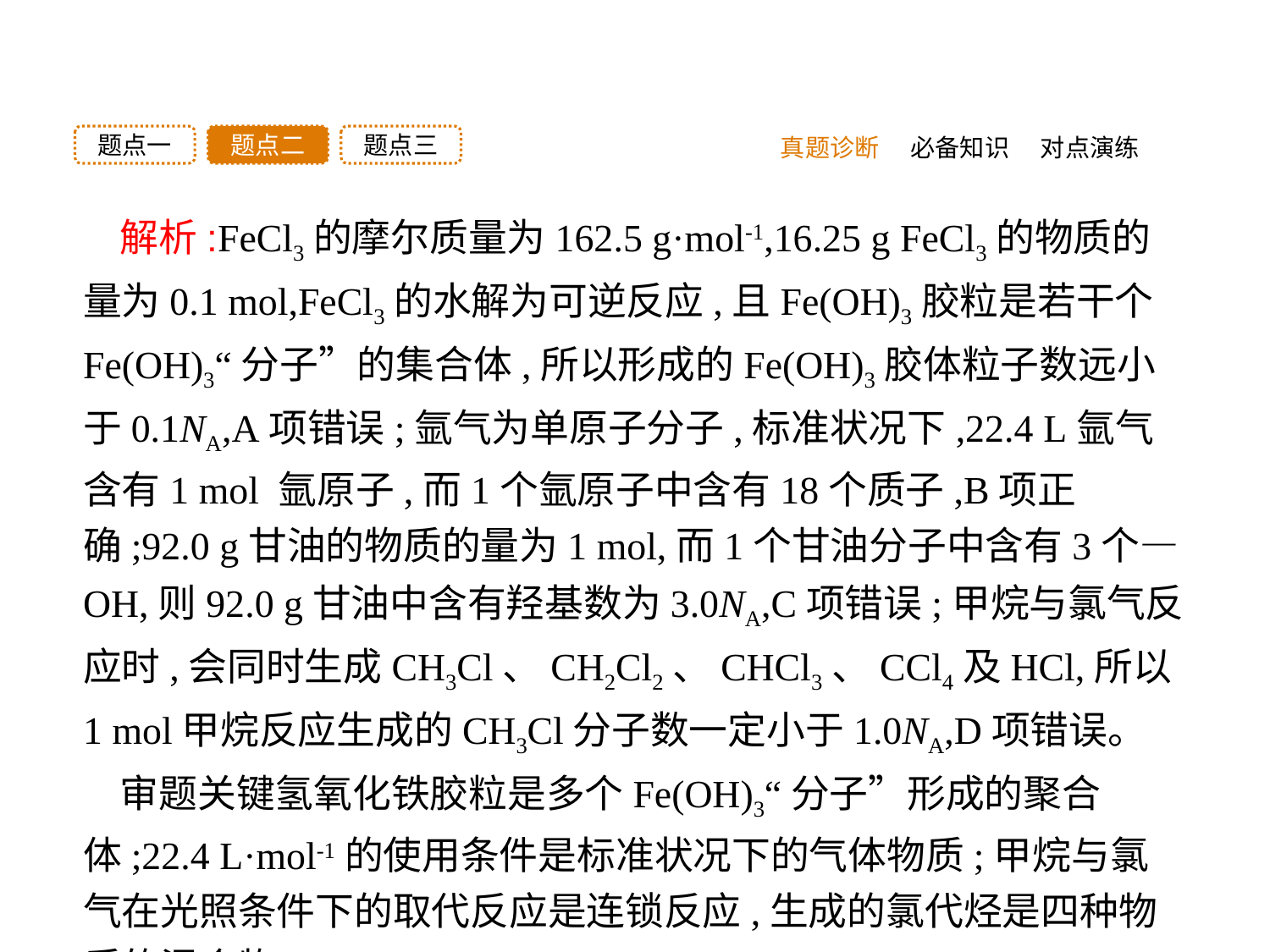

题点三
题点二
题点一
真题诊断
必备知识
对点演练
解析:FeCl3的摩尔质量为162.5 g·mol-1,16.25 g FeCl3的物质的量为0.1 mol,FeCl3的水解为可逆反应,且Fe(OH)3胶粒是若干个Fe(OH)3“分子”的集合体,所以形成的Fe(OH)3胶体粒子数远小于0.1NA,A项错误;氩气为单原子分子,标准状况下,22.4 L氩气含有1 mol 氩原子,而1个氩原子中含有18个质子,B项正确;92.0 g甘油的物质的量为1 mol,而1个甘油分子中含有3个—OH,则92.0 g甘油中含有羟基数为3.0NA,C项错误;甲烷与氯气反应时,会同时生成CH3Cl、CH2Cl2、CHCl3、CCl4及HCl,所以1 mol甲烷反应生成的CH3Cl分子数一定小于1.0NA,D项错误。
审题关键氢氧化铁胶粒是多个Fe(OH)3“分子”形成的聚合体;22.4 L·mol-1的使用条件是标准状况下的气体物质;甲烷与氯气在光照条件下的取代反应是连锁反应,生成的氯代烃是四种物质的混合物。